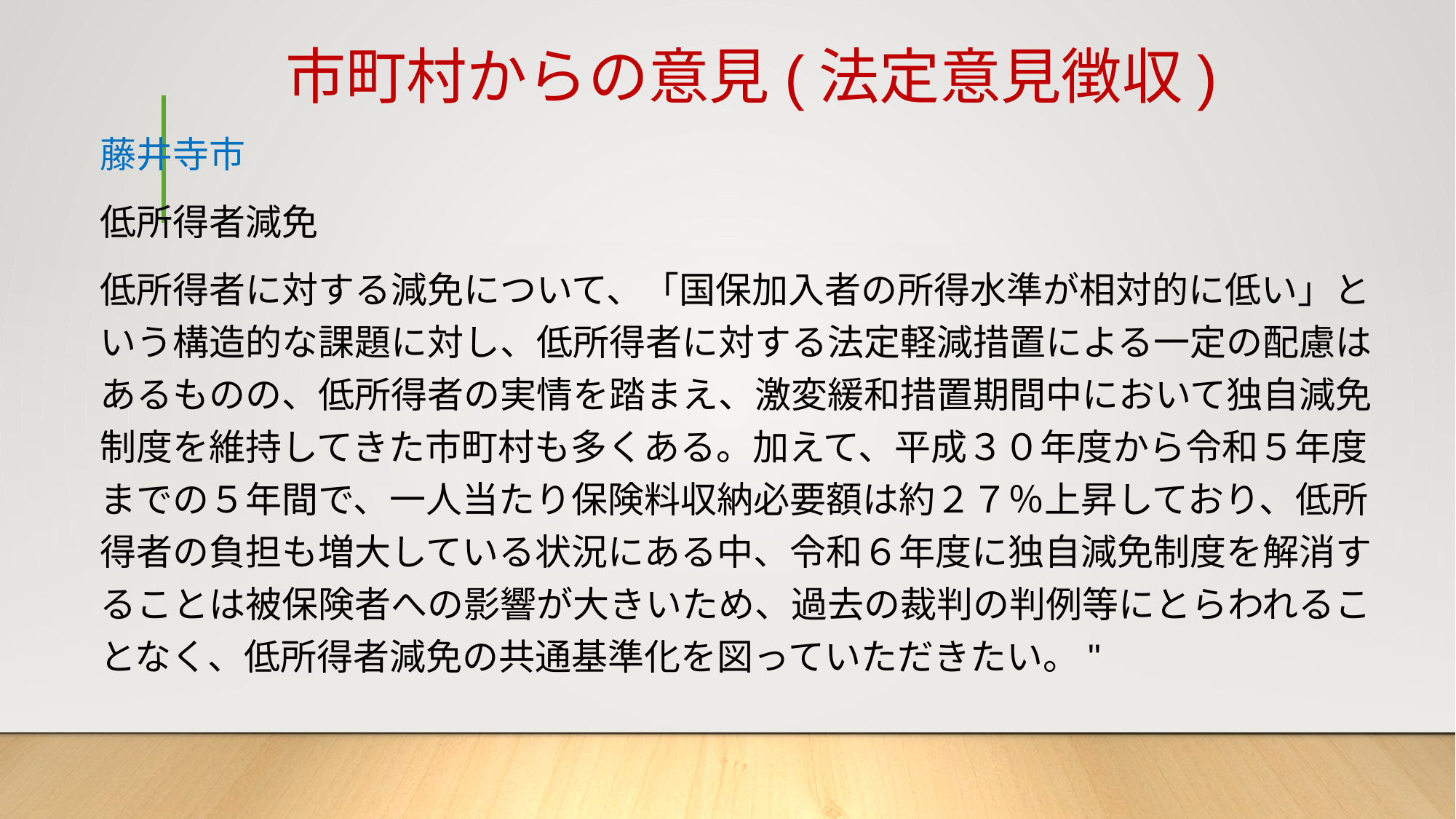

# 市町村からの意見(法定意見徴収)
藤井寺市
低所得者減免
低所得者に対する減免について、「国保加入者の所得水準が相対的に低い」という構造的な課題に対し、低所得者に対する法定軽減措置による一定の配慮はあるものの、低所得者の実情を踏まえ、激変緩和措置期間中において独自減免制度を維持してきた市町村も多くある。加えて、平成３０年度から令和５年度までの５年間で、一人当たり保険料収納必要額は約２７％上昇しており、低所得者の負担も増大している状況にある中、令和６年度に独自減免制度を解消することは被保険者への影響が大きいため、過去の裁判の判例等にとらわれることなく、低所得者減免の共通基準化を図っていただきたい。"